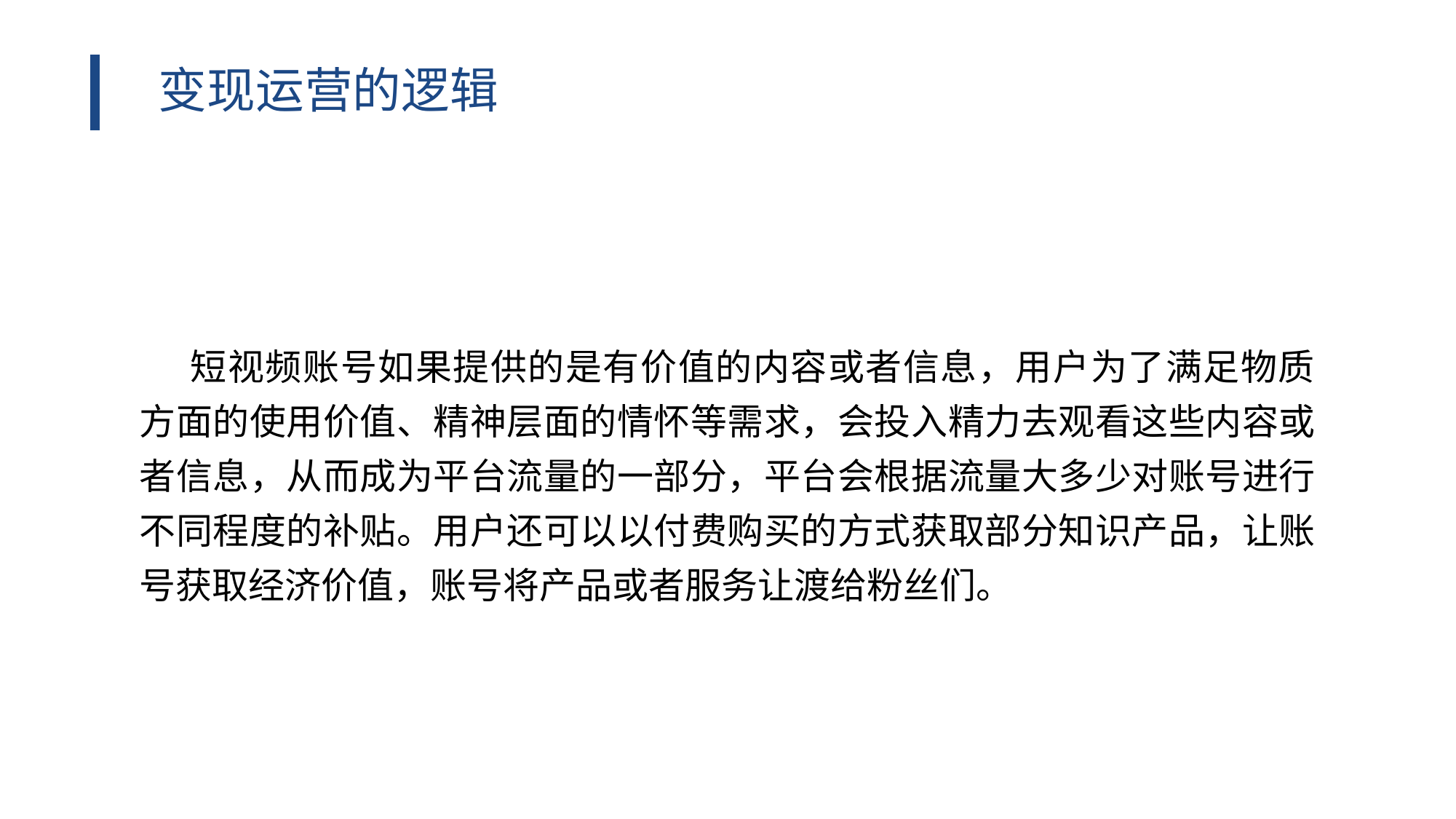

变现运营的逻辑
 短视频账号如果提供的是有价值的内容或者信息，用户为了满足物质方面的使用价值、精神层面的情怀等需求，会投入精力去观看这些内容或者信息，从而成为平台流量的一部分，平台会根据流量大多少对账号进行不同程度的补贴。用户还可以以付费购买的方式获取部分知识产品，让账号获取经济价值，账号将产品或者服务让渡给粉丝们。